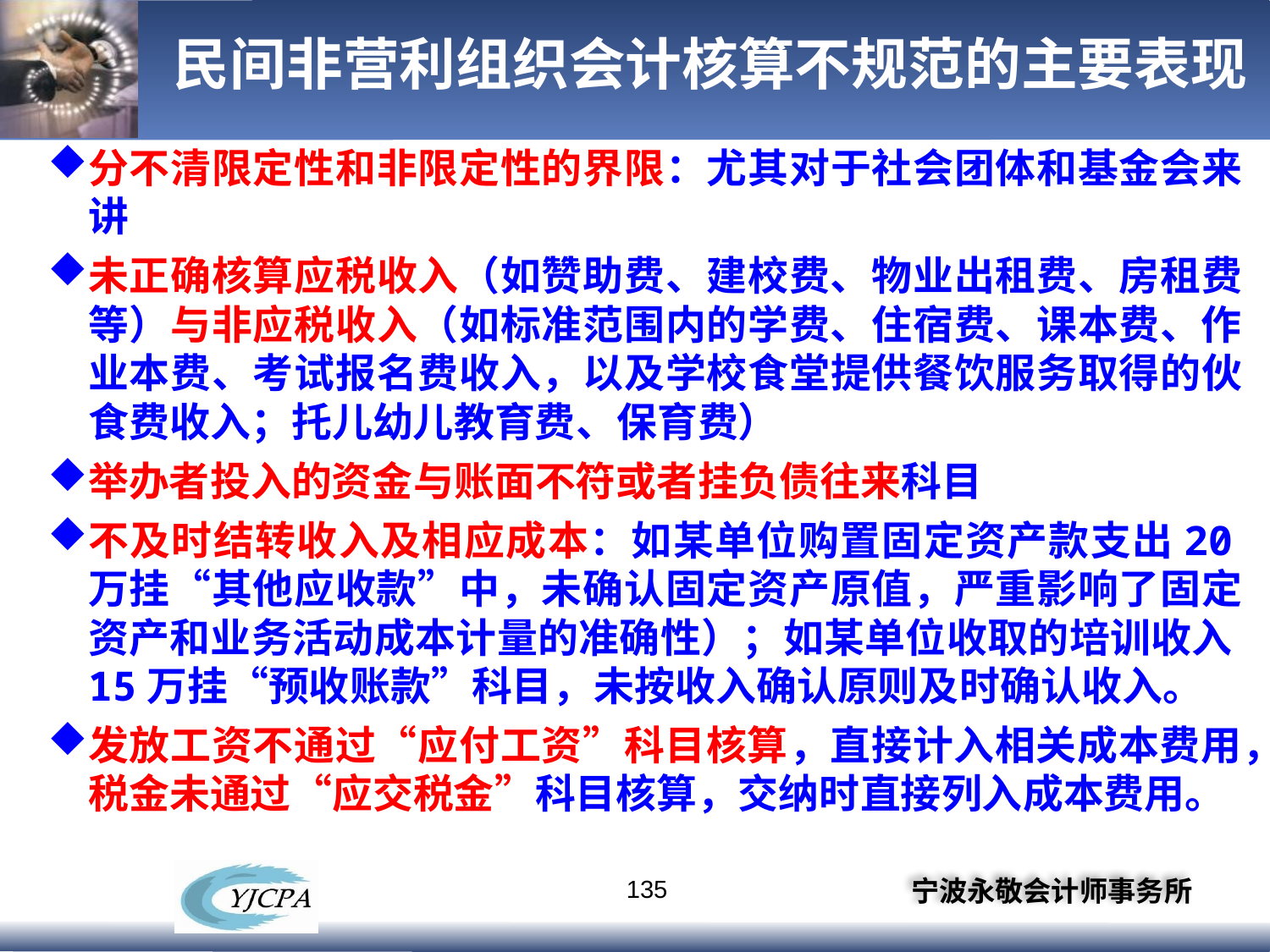

# 民间非营利组织会计核算不规范的主要表现
分不清限定性和非限定性的界限：尤其对于社会团体和基金会来讲
未正确核算应税收入（如赞助费、建校费、物业出租费、房租费等）与非应税收入（如标准范围内的学费、住宿费、课本费、作业本费、考试报名费收入，以及学校食堂提供餐饮服务取得的伙食费收入；托儿幼儿教育费、保育费）
举办者投入的资金与账面不符或者挂负债往来科目
不及时结转收入及相应成本：如某单位购置固定资产款支出20万挂“其他应收款”中，未确认固定资产原值，严重影响了固定资产和业务活动成本计量的准确性）；如某单位收取的培训收入15万挂“预收账款”科目，未按收入确认原则及时确认收入。
发放工资不通过“应付工资”科目核算，直接计入相关成本费用，税金未通过“应交税金”科目核算，交纳时直接列入成本费用。